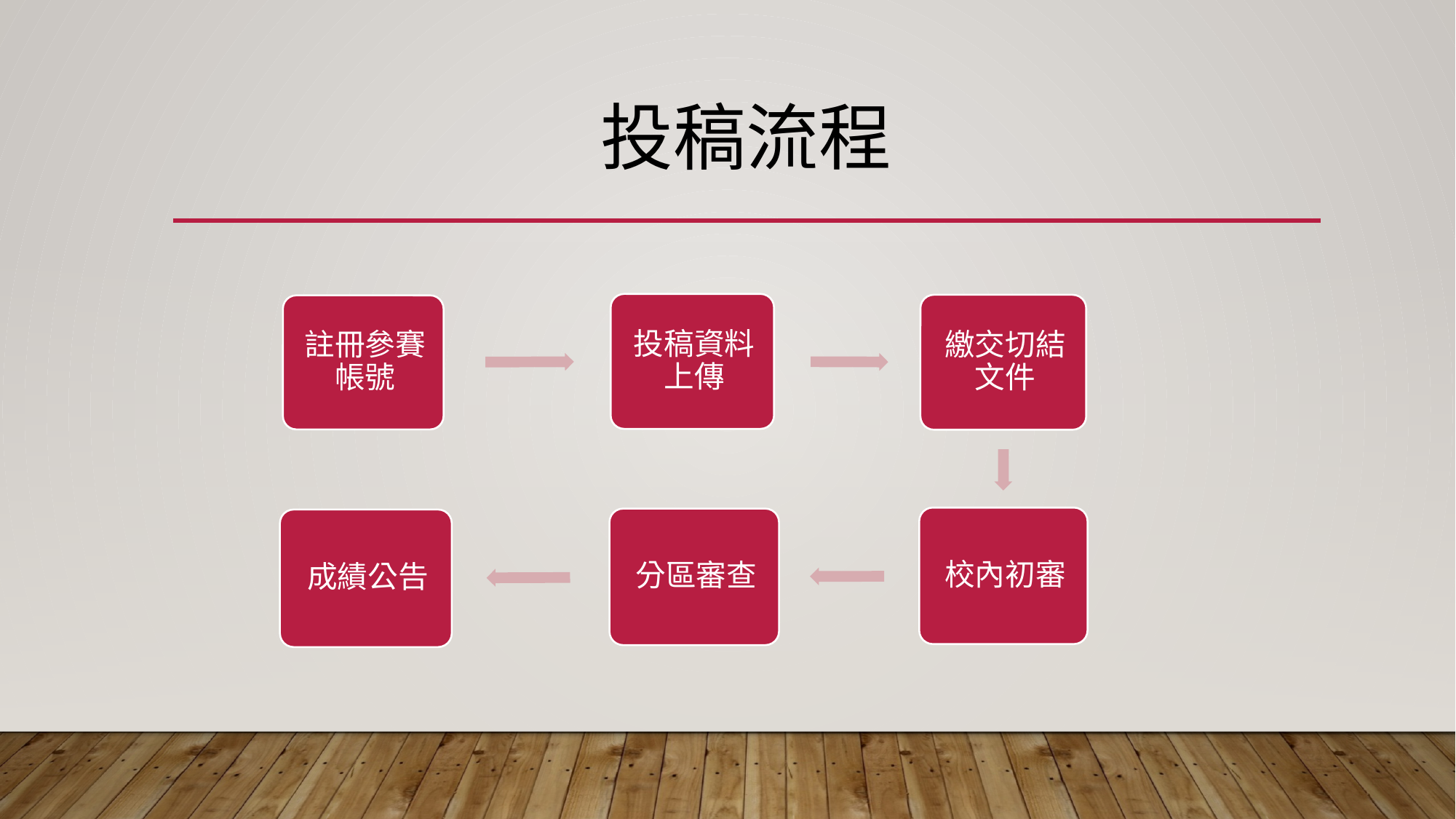

# 投稿流程
註冊參賽帳號

投稿資料上傳

繳交切結文件

校內初審

分區審查

成績公告